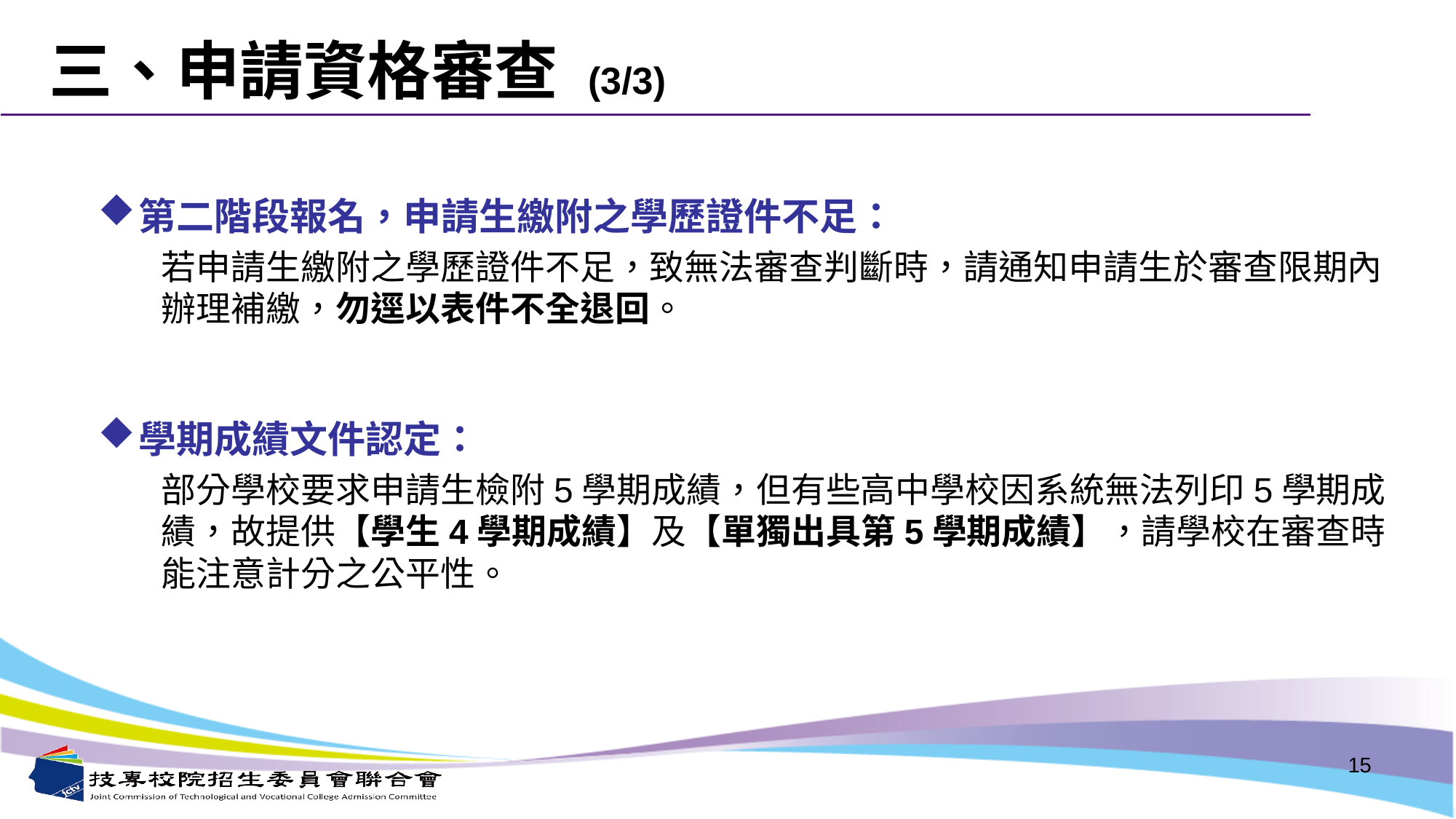

# 三、申請資格審查 (3/3)
第二階段報名，申請生繳附之學歷證件不足：
若申請生繳附之學歷證件不足，致無法審查判斷時，請通知申請生於審查限期內辦理補繳，勿逕以表件不全退回。
學期成績文件認定：
部分學校要求申請生檢附5學期成績，但有些高中學校因系統無法列印5學期成績，故提供【學生4學期成績】及【單獨出具第5學期成績】，請學校在審查時能注意計分之公平性。

15